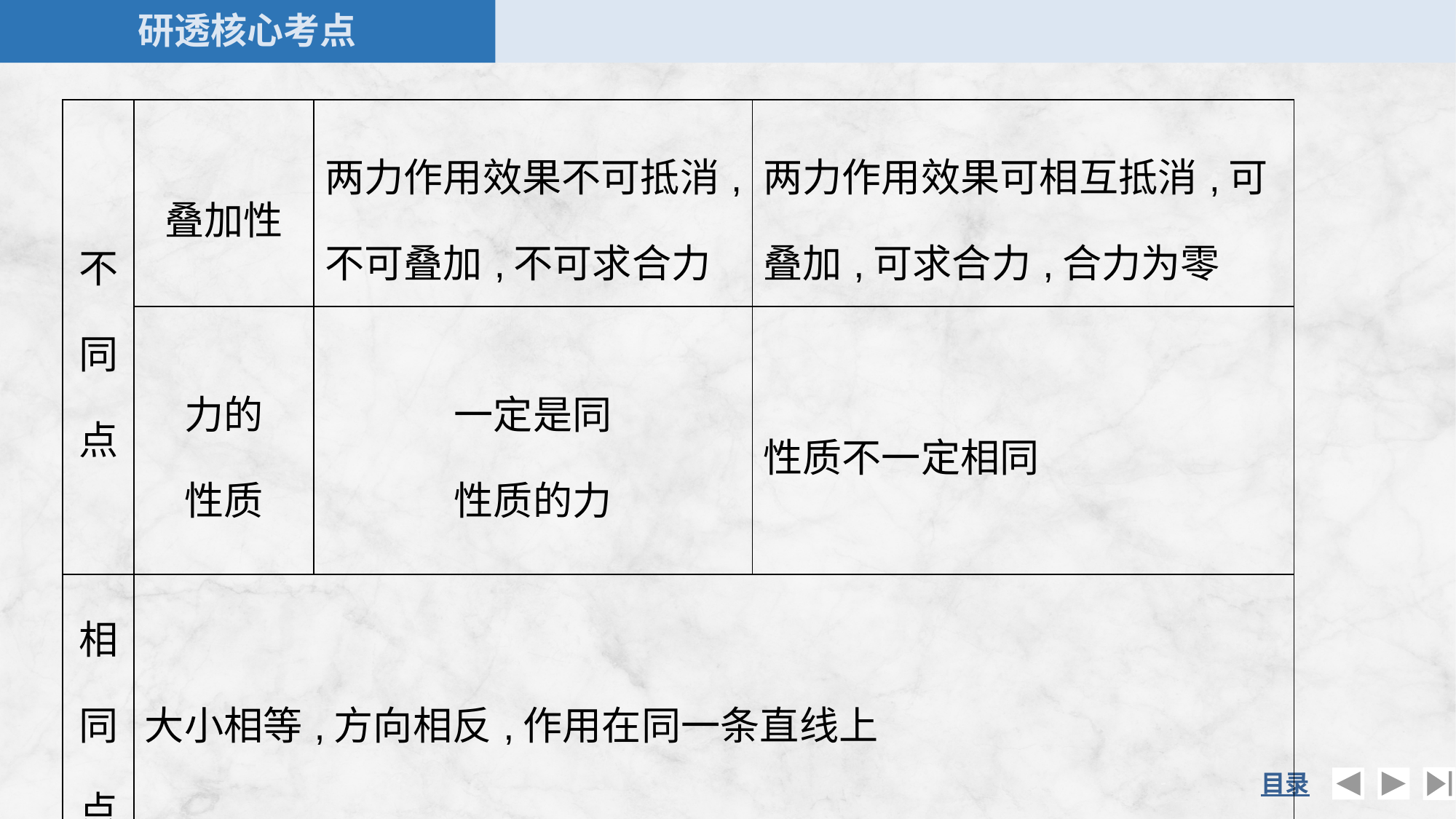

| 不 同 点 | 叠加性 | 两力作用效果不可抵消,不可叠加,不可求合力 | 两力作用效果可相互抵消,可叠加,可求合力,合力为零 |
| --- | --- | --- | --- |
|  | 力的 性质 | 一定是同 性质的力 | 性质不一定相同 |
| 相 同 点 | 大小相等,方向相反,作用在同一条直线上 |  |  |